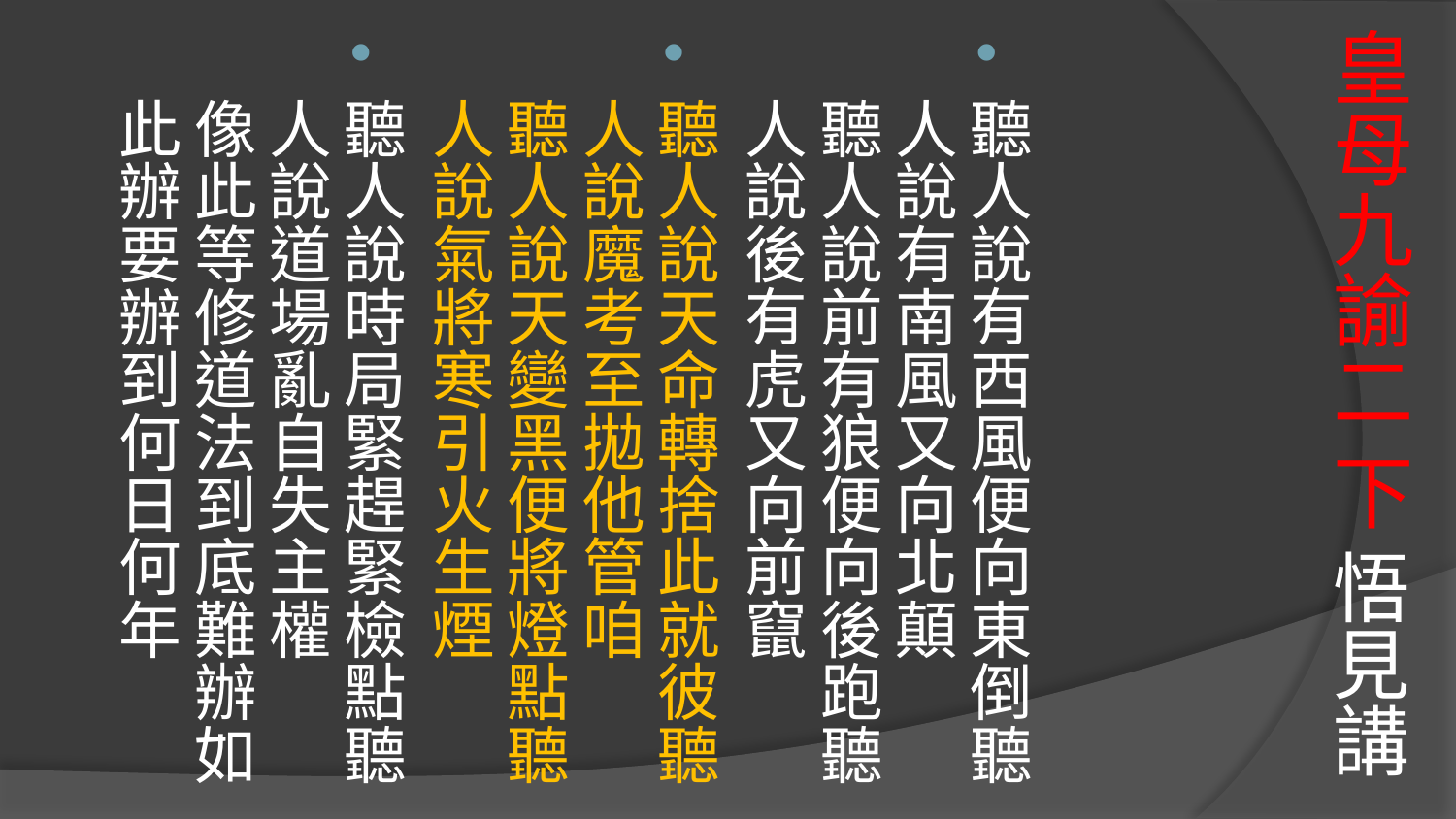

# 皇母九諭二 下 悟見講
聽人說有西風便向東倒聽人說有南風又向北顛
聽人說前有狼便向後跑聽人說後有虎又向前竄
聽人說天命轉捨此就彼聽人說魔考至拋他管咱
聽人說天變黑便將燈點聽人說氣將寒引火生煙
聽人說時局緊趕緊檢點聽人說道場亂自失主權
像此等修道法到底難辦如此辦要辦到何日何年